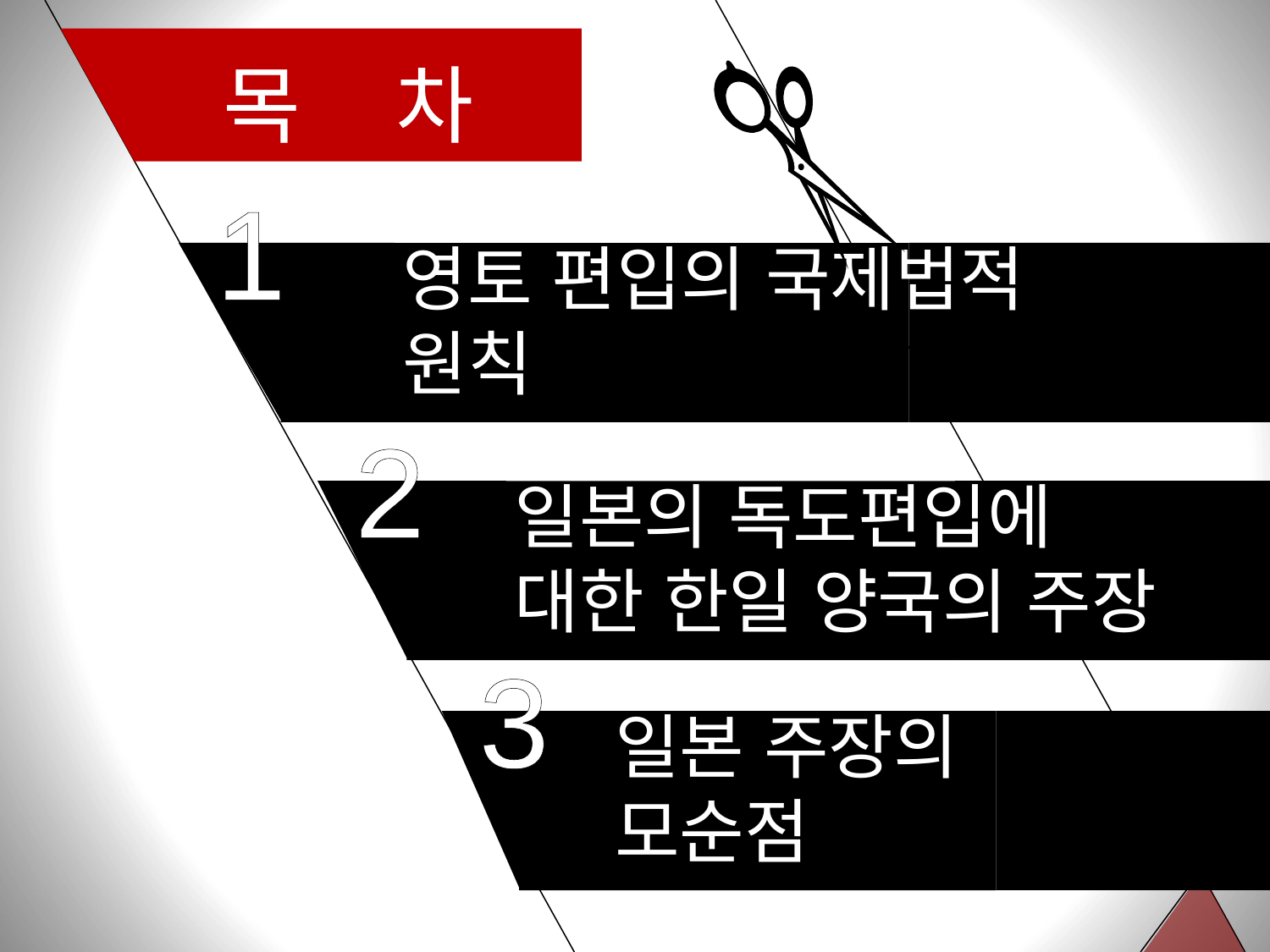

목    차

1
영토 편입의 국제법적
원칙

2
일본의 독도편입에
대한 한일 양국의 주장

3
일본 주장의
모순점